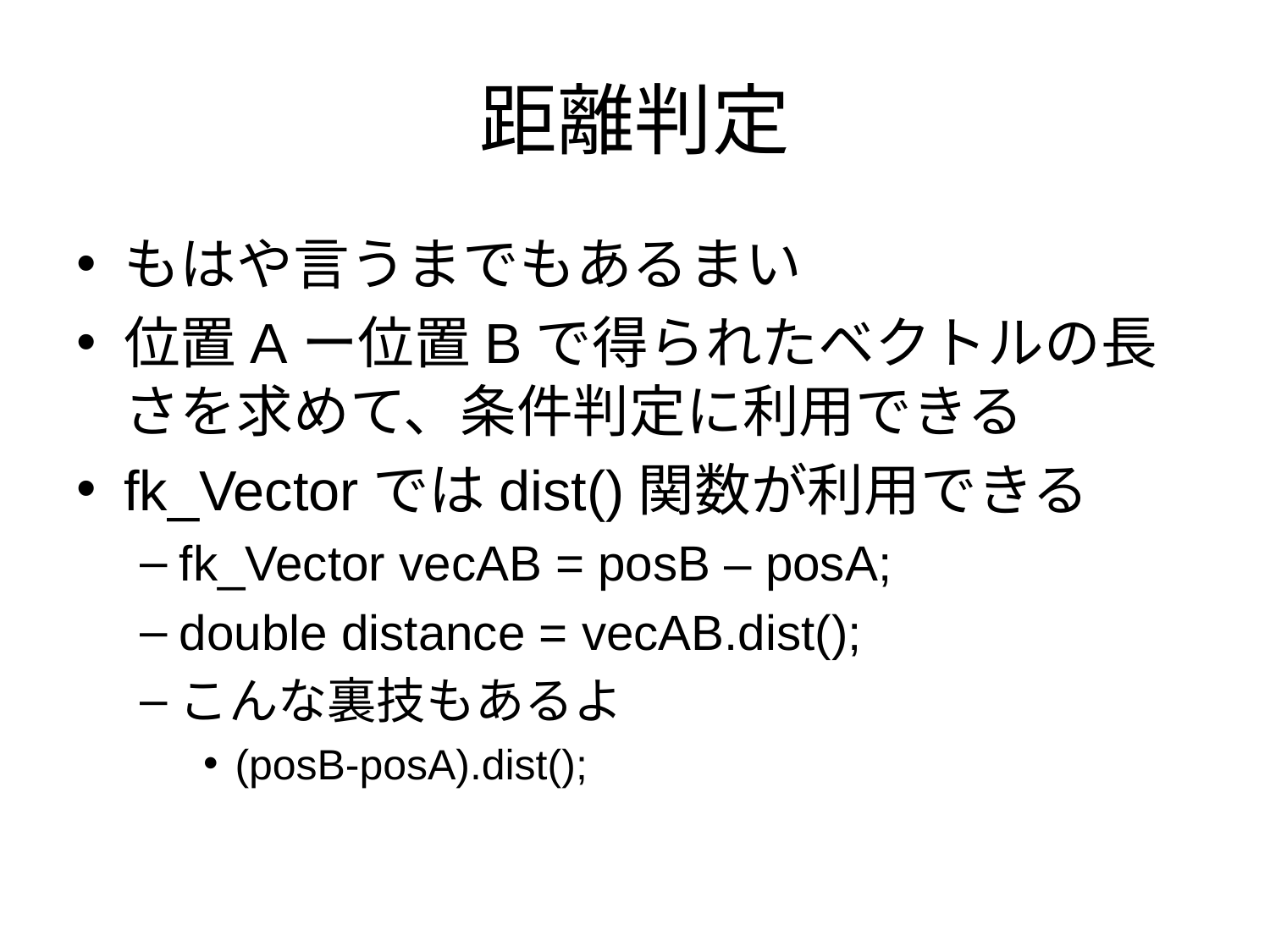

# 距離判定
もはや言うまでもあるまい
位置Aー位置Bで得られたベクトルの長さを求めて、条件判定に利用できる
fk_Vectorではdist()関数が利用できる
fk_Vector vecAB = posB – posA;
double distance = vecAB.dist();
こんな裏技もあるよ
(posB-posA).dist();